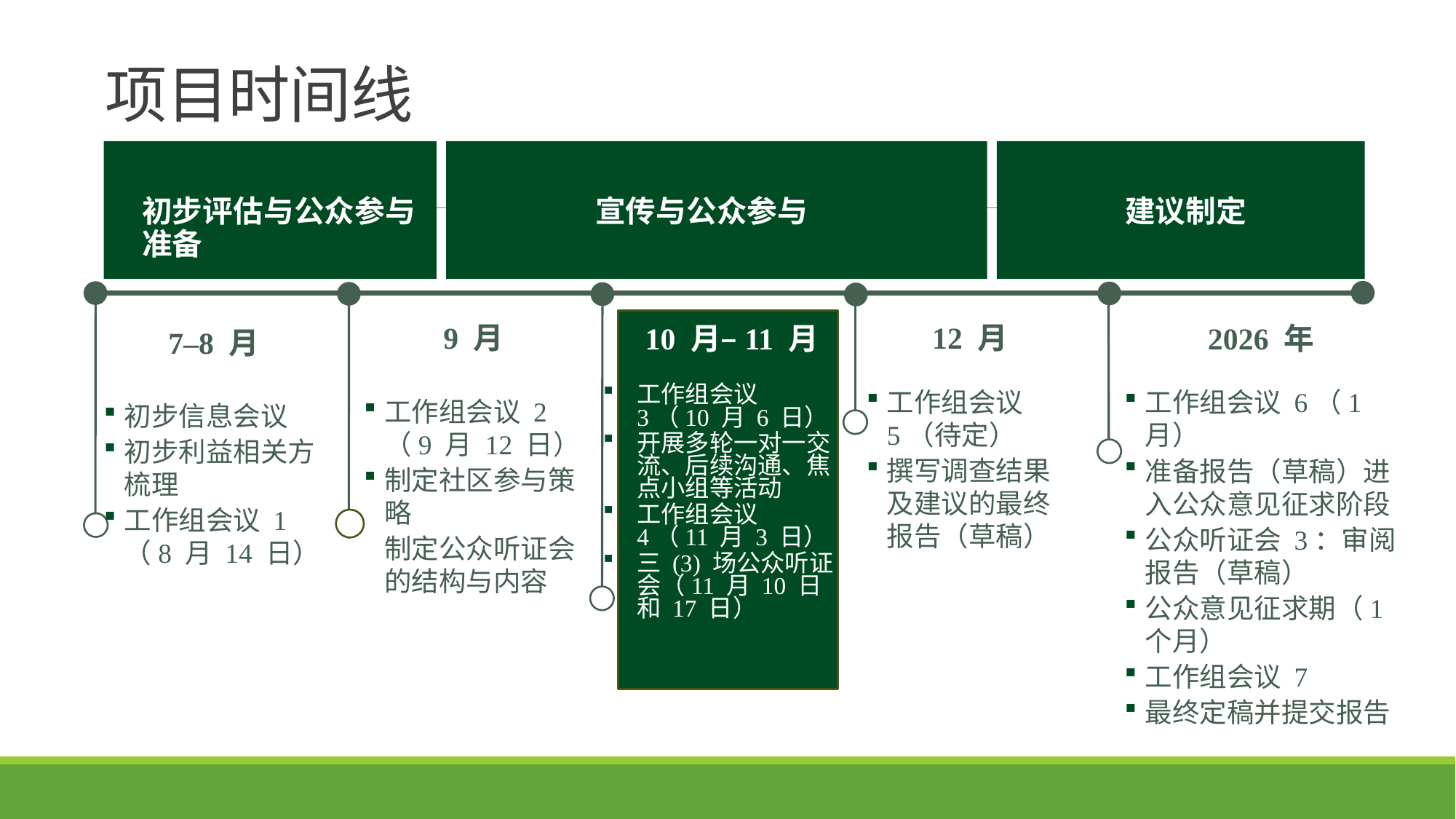

# 项目时间线
初步评估与公众参与准备
               宣传与公众参与
            建议制定

9 月

工作组会议 2（9 月 12 日）
制定社区参与策略
制定公众听证会的结构与内容

12 月

工作组会议 5（待定）
撰写调查结果及建议的最终报告（草稿）

7–8 月

初步信息会议
初步利益相关方梳理
工作组会议 1（8 月 14 日）
   10 月–11 月

工作组会议 3（10 月 6 日）
开展多轮一对一交流、后续沟通、焦点小组等活动
工作组会议 4（11 月 3 日）
三 (3) 场公众听证会（11 月 10 日和 17 日）

2026 年

工作组会议 6（1 月）
准备报告（草稿）进入公众意见征求阶段
公众听证会 3：审阅报告（草稿）
公众意见征求期（1 个月）
工作组会议 7
最终定稿并提交报告